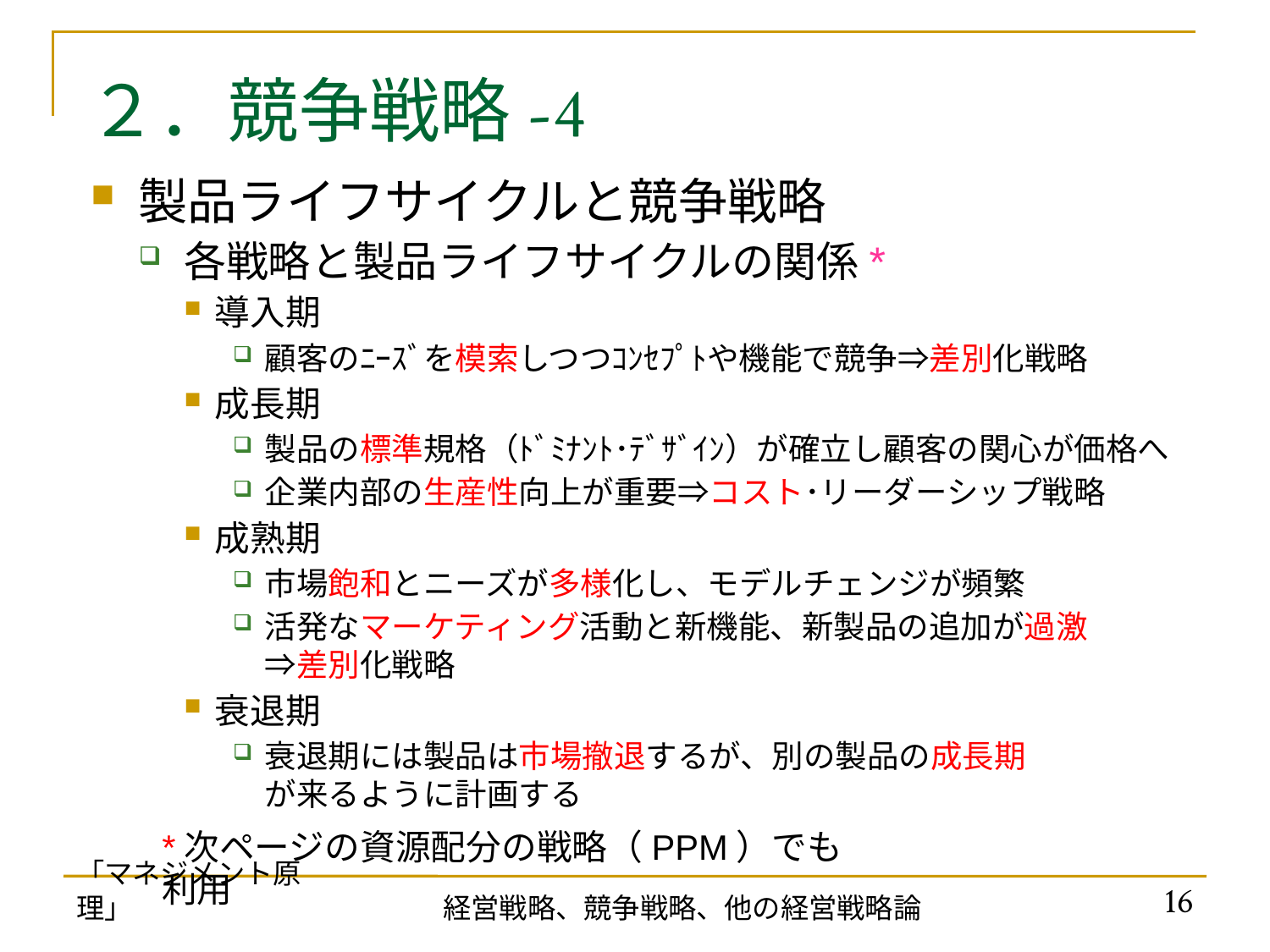

# ２．競争戦略-4
製品ライフサイクルと競争戦略
各戦略と製品ライフサイクルの関係*
導入期
顧客のﾆｰｽﾞを模索しつつｺﾝｾﾌﾟﾄや機能で競争⇒差別化戦略
成長期
製品の標準規格（ﾄﾞﾐﾅﾝﾄ･ﾃﾞｻﾞｲﾝ）が確立し顧客の関心が価格へ
企業内部の生産性向上が重要⇒コスト･リーダーシップ戦略
成熟期
市場飽和とニーズが多様化し、モデルチェンジが頻繁
活発なマーケティング活動と新機能、新製品の追加が過激
⇒差別化戦略
衰退期
衰退期には製品は市場撤退するが、別の製品の成長期
が来るように計画する
*次ページの資源配分の戦略（PPM）でも利用
「マネジメント原理」
16
経営戦略、競争戦略、他の経営戦略論